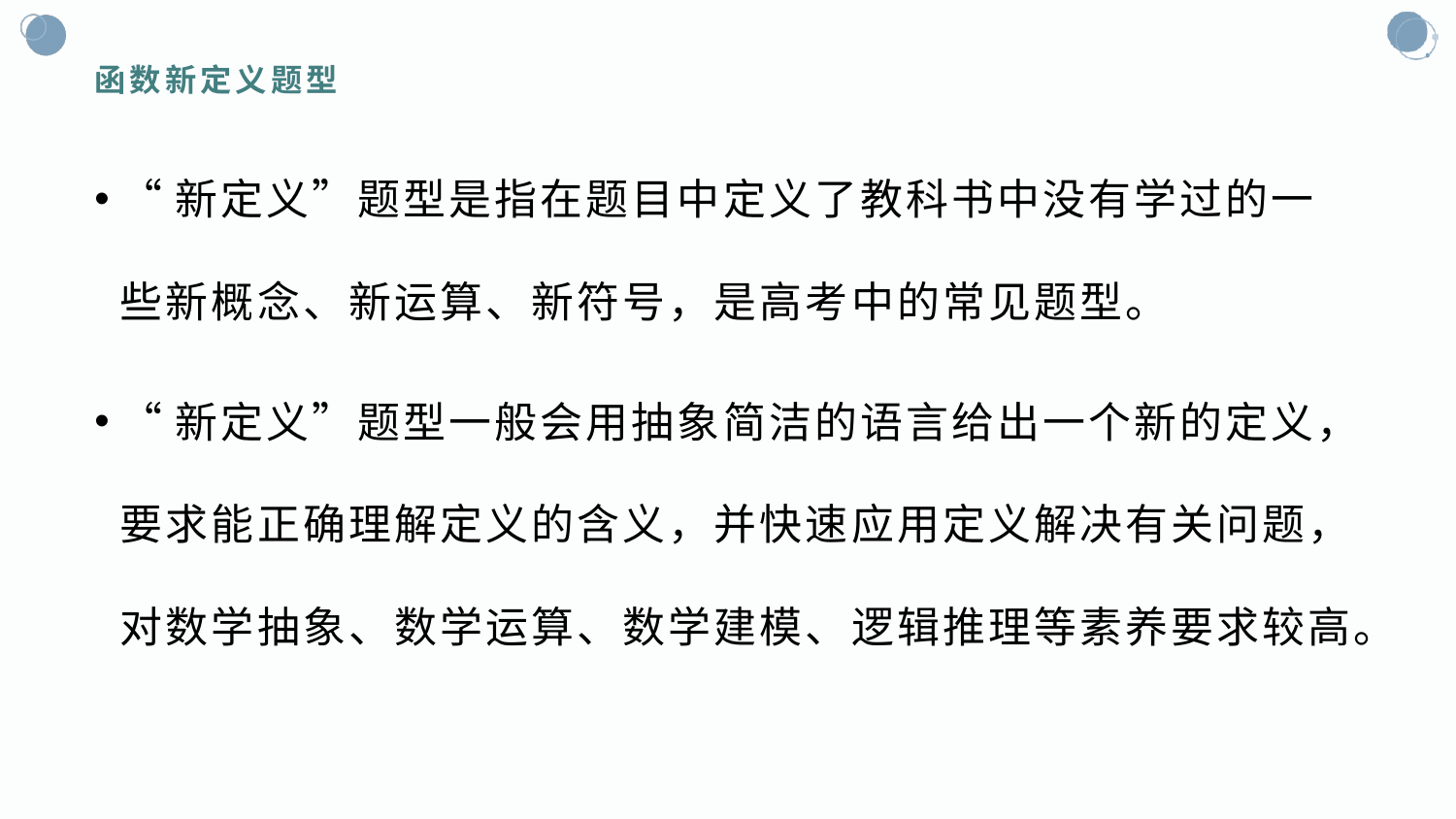

# 函数新定义题型
“新定义”题型是指在题目中定义了教科书中没有学过的一些新概念、新运算、新符号，是高考中的常见题型。
“新定义”题型一般会用抽象简洁的语言给出一个新的定义，要求能正确理解定义的含义，并快速应用定义解决有关问题，对数学抽象、数学运算、数学建模、逻辑推理等素养要求较高。